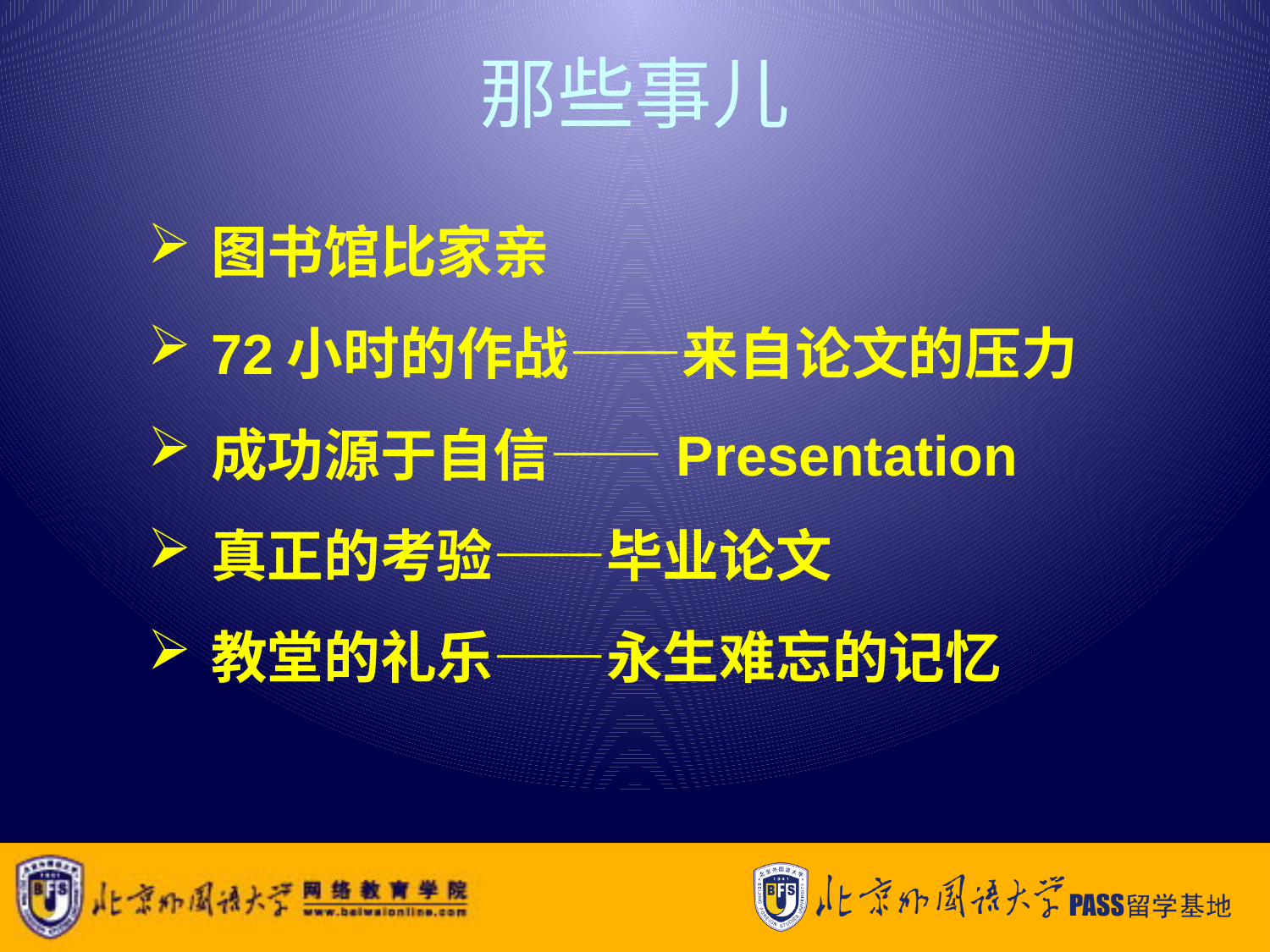

# 那些事儿
图书馆比家亲
72小时的作战——来自论文的压力
成功源于自信——Presentation
真正的考验——毕业论文
教堂的礼乐——永生难忘的记忆